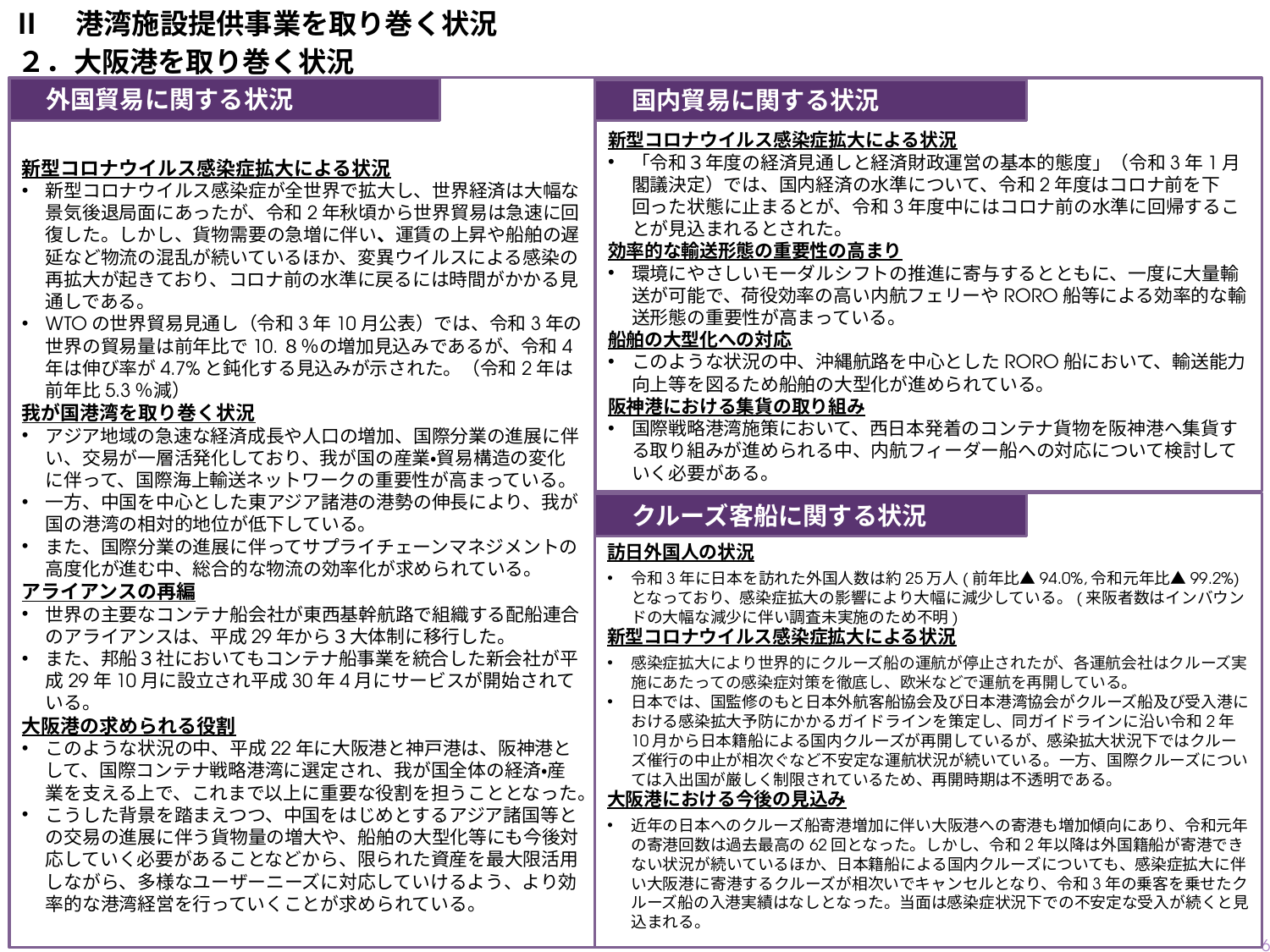

Ⅱ　港湾施設提供事業を取り巻く状況
２．大阪港を取り巻く状況

新型コロナウイルス感染症拡大による状況
新型コロナウイルス感染症が全世界で拡大し、世界経済は大幅な景気後退局面にあったが、令和2年秋頃から世界貿易は急速に回復した。しかし、貨物需要の急増に伴い、運賃の上昇や船舶の遅延など物流の混乱が続いているほか、変異ウイルスによる感染の再拡大が起きており、コロナ前の水準に戻るには時間がかかる見通しである。
WTOの世界貿易見通し（令和3年10月公表）では、令和3年の世界の貿易量は前年比で10.８％の増加見込みであるが、令和4年は伸び率が4.7%と鈍化する見込みが示された。（令和2年は前年比5.3％減）
我が国港湾を取り巻く状況
アジア地域の急速な経済成長や人口の増加、国際分業の進展に伴い、交易が一層活発化しており、我が国の産業・貿易構造の変化に伴って、国際海上輸送ネットワークの重要性が高まっている。
一方、中国を中心とした東アジア諸港の港勢の伸長により、我が国の港湾の相対的地位が低下している。
また、国際分業の進展に伴ってサプライチェーンマネジメントの高度化が進む中、総合的な物流の効率化が求められている。
アライアンスの再編
世界の主要なコンテナ船会社が東西基幹航路で組織する配船連合のアライアンスは、平成29年から３大体制に移行した。
また、邦船３社においてもコンテナ船事業を統合した新会社が平成29年10月に設立され平成30年4月にサービスが開始されている。
大阪港の求められる役割
このような状況の中、平成22年に大阪港と神戸港は、阪神港として、国際コンテナ戦略港湾に選定され、我が国全体の経済・産業を支える上で、これまで以上に重要な役割を担うこととなった。
こうした背景を踏まえつつ、中国をはじめとするアジア諸国等との交易の進展に伴う貨物量の増大や、船舶の大型化等にも今後対応していく必要があることなどから、限られた資産を最大限活用しながら、多様なユーザーニーズに対応していけるよう、より効率的な港湾経営を行っていくことが求められている。

新型コロナウイルス感染症拡大による状況
「令和３年度の経済見通しと経済財政運営の基本的態度」（令和3年1月閣議決定）では、国内経済の水準について、令和2年度はコロナ前を下回った状態に止まるとが、令和3年度中にはコロナ前の水準に回帰することが見込まれるとされた。
効率的な輸送形態の重要性の高まり
環境にやさしいモーダルシフトの推進に寄与するとともに、一度に大量輸送が可能で、荷役効率の高い内航フェリーやRORO船等による効率的な輸送形態の重要性が高まっている。
船舶の大型化への対応
このような状況の中、沖縄航路を中心としたRORO船において、輸送能力向上等を図るため船舶の大型化が進められている。
阪神港における集貨の取り組み
国際戦略港湾施策において、西日本発着のコンテナ貨物を阪神港へ集貨する取り組みが進められる中、内航フィーダー船への対応について検討していく必要がある。
　外国貿易に関する状況
　国内貿易に関する状況

訪日外国人の状況
令和3年に日本を訪れた外国人数は約25万人(前年比▲94.0%,令和元年比▲99.2%)となっており、感染症拡大の影響により大幅に減少している。(来阪者数はインバウンドの大幅な減少に伴い調査未実施のため不明)
新型コロナウイルス感染症拡大による状況
感染症拡大により世界的にクルーズ船の運航が停止されたが、各運航会社はクルーズ実施にあたっての感染症対策を徹底し、欧米などで運航を再開している。
日本では、国監修のもと日本外航客船協会及び日本港湾協会がクルーズ船及び受入港における感染拡大予防にかかるガイドラインを策定し、同ガイドラインに沿い令和2年10月から日本籍船による国内クルーズが再開しているが、感染拡大状況下ではクルーズ催行の中止が相次ぐなど不安定な運航状況が続いている。一方、国際クルーズについては入出国が厳しく制限されているため、再開時期は不透明である。
大阪港における今後の見込み
近年の日本へのクルーズ船寄港増加に伴い大阪港への寄港も増加傾向にあり、令和元年の寄港回数は過去最高の62回となった。しかし、令和2年以降は外国籍船が寄港できない状況が続いているほか、日本籍船による国内クルーズについても、感染症拡大に伴い大阪港に寄港するクルーズが相次いでキャンセルとなり、令和3年の乗客を乗せたクルーズ船の入港実績はなしとなった。当面は感染症状況下での不安定な受入が続くと見込まれる。
　クルーズ客船に関する状況
6